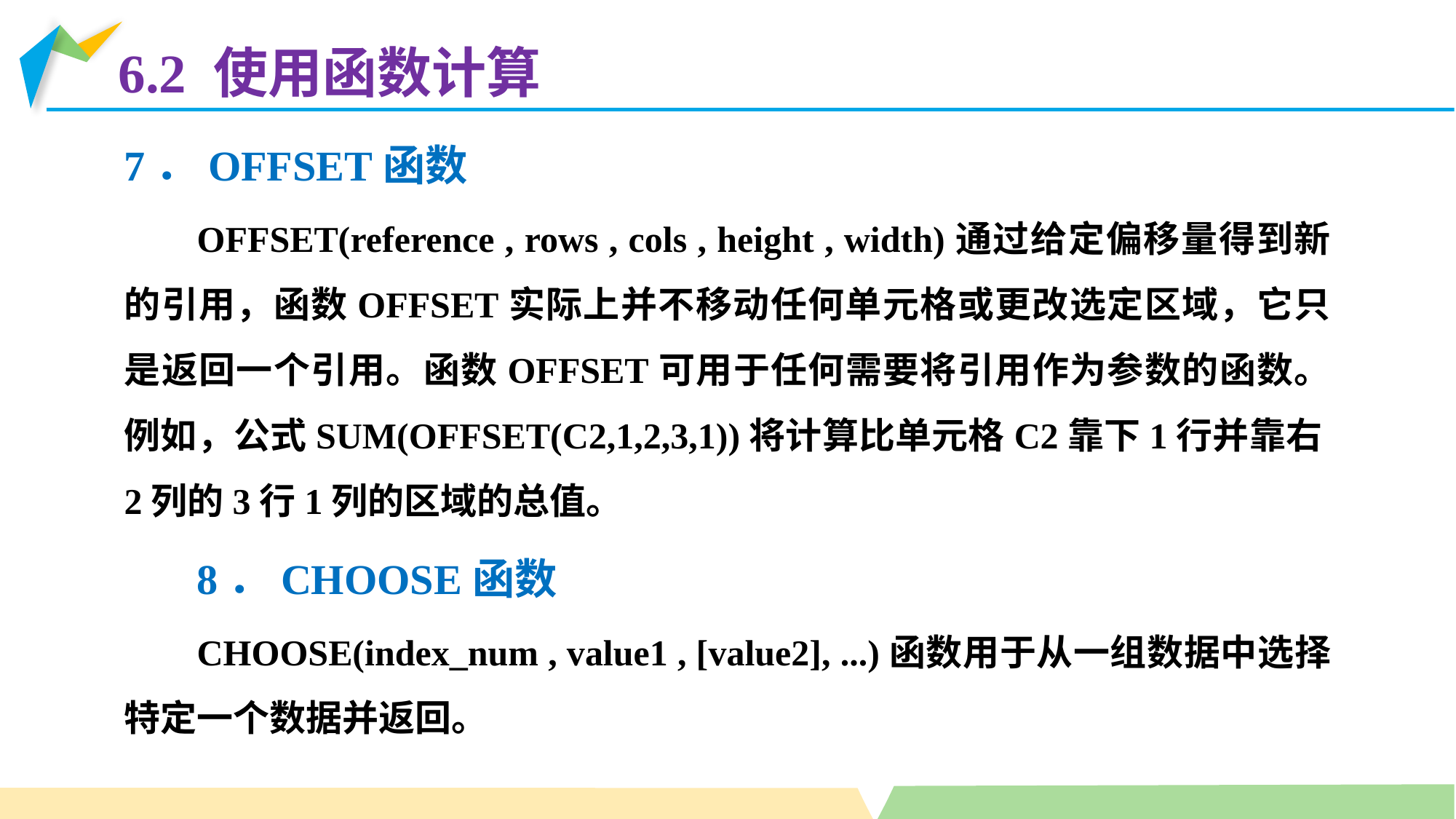

6.2 使用函数计算
7．OFFSET函数
OFFSET(reference , rows , cols , height , width)通过给定偏移量得到新的引用，函数OFFSET实际上并不移动任何单元格或更改选定区域，它只是返回一个引用。函数OFFSET可用于任何需要将引用作为参数的函数。例如，公式SUM(OFFSET(C2,1,2,3,1))将计算比单元格C2靠下1行并靠右2列的3行1列的区域的总值。
8．CHOOSE函数
CHOOSE(index_num , value1 , [value2], ...)函数用于从一组数据中选择特定一个数据并返回。